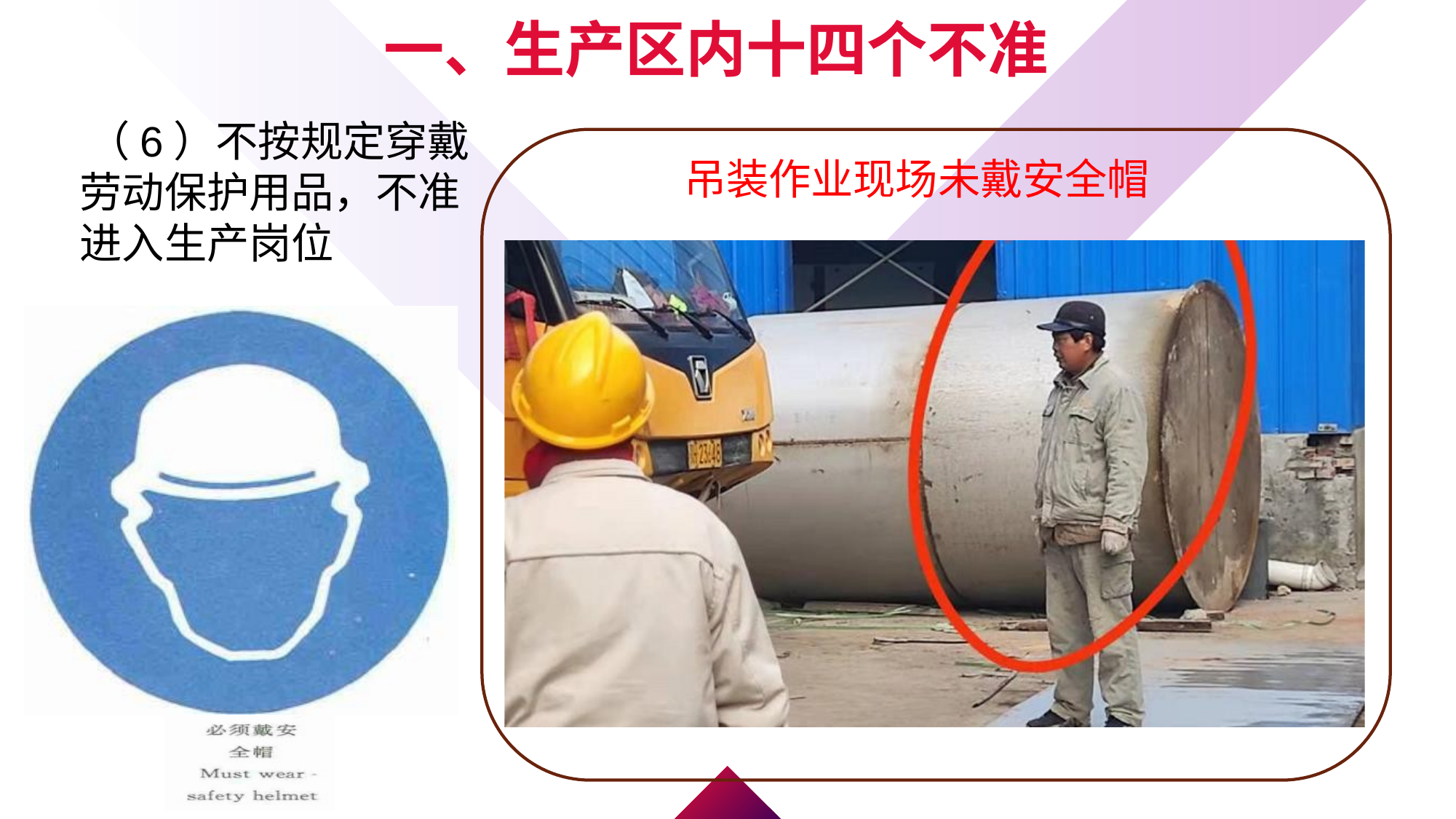

一、生产区内十四个不准
（6）不按规定穿戴劳动保护用品，不准进入生产岗位

吊装作业现场未戴安全帽